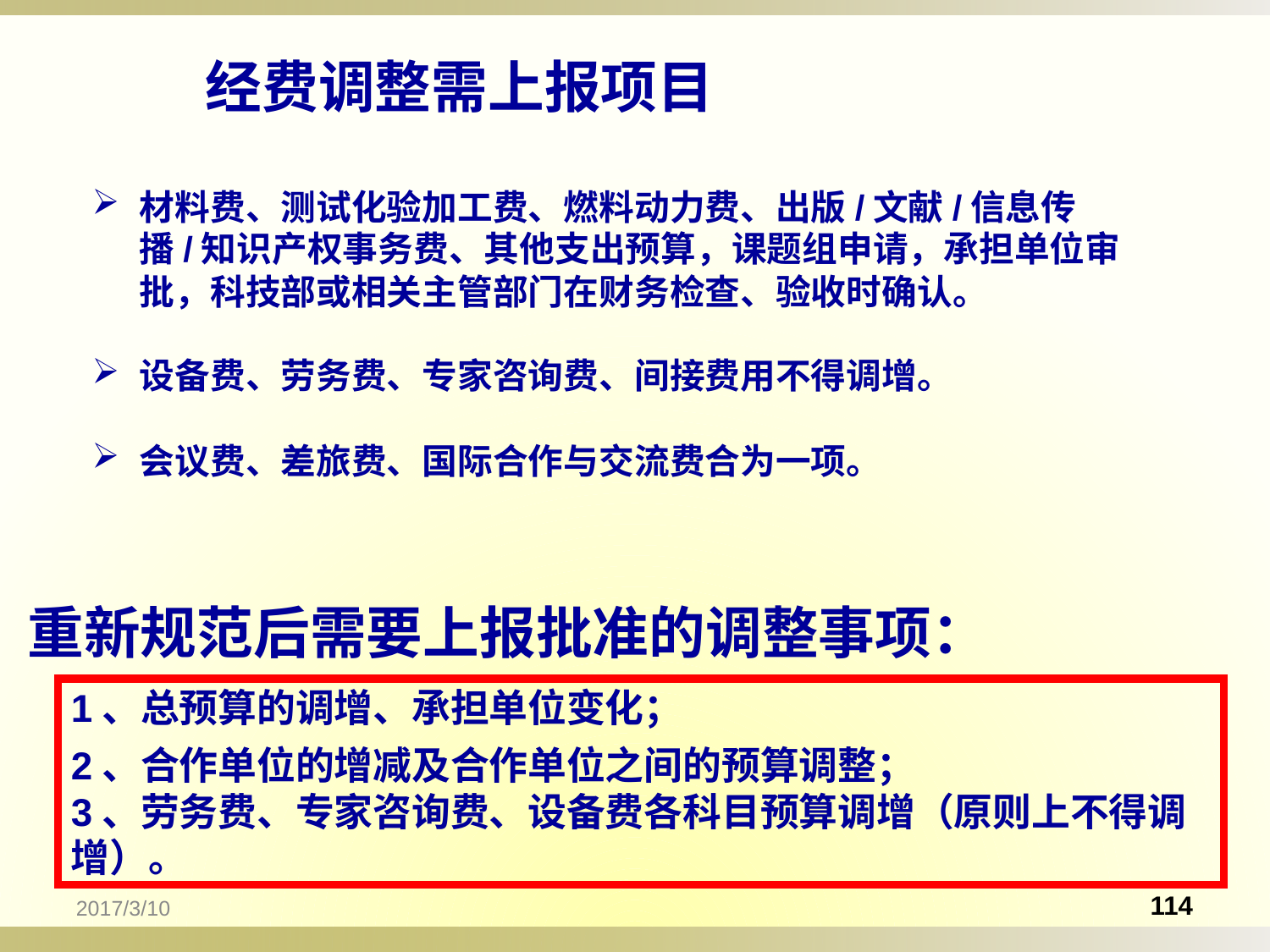

经费调整需上报项目
材料费、测试化验加工费、燃料动力费、出版/文献/信息传播/知识产权事务费、其他支出预算，课题组申请，承担单位审批，科技部或相关主管部门在财务检查、验收时确认。

设备费、劳务费、专家咨询费、间接费用不得调增。

会议费、差旅费、国际合作与交流费合为一项。
重新规范后需要上报批准的调整事项：
1、总预算的调增、承担单位变化；
2、合作单位的增减及合作单位之间的预算调整；
3、劳务费、专家咨询费、设备费各科目预算调增（原则上不得调增）。
2017/3/10
114